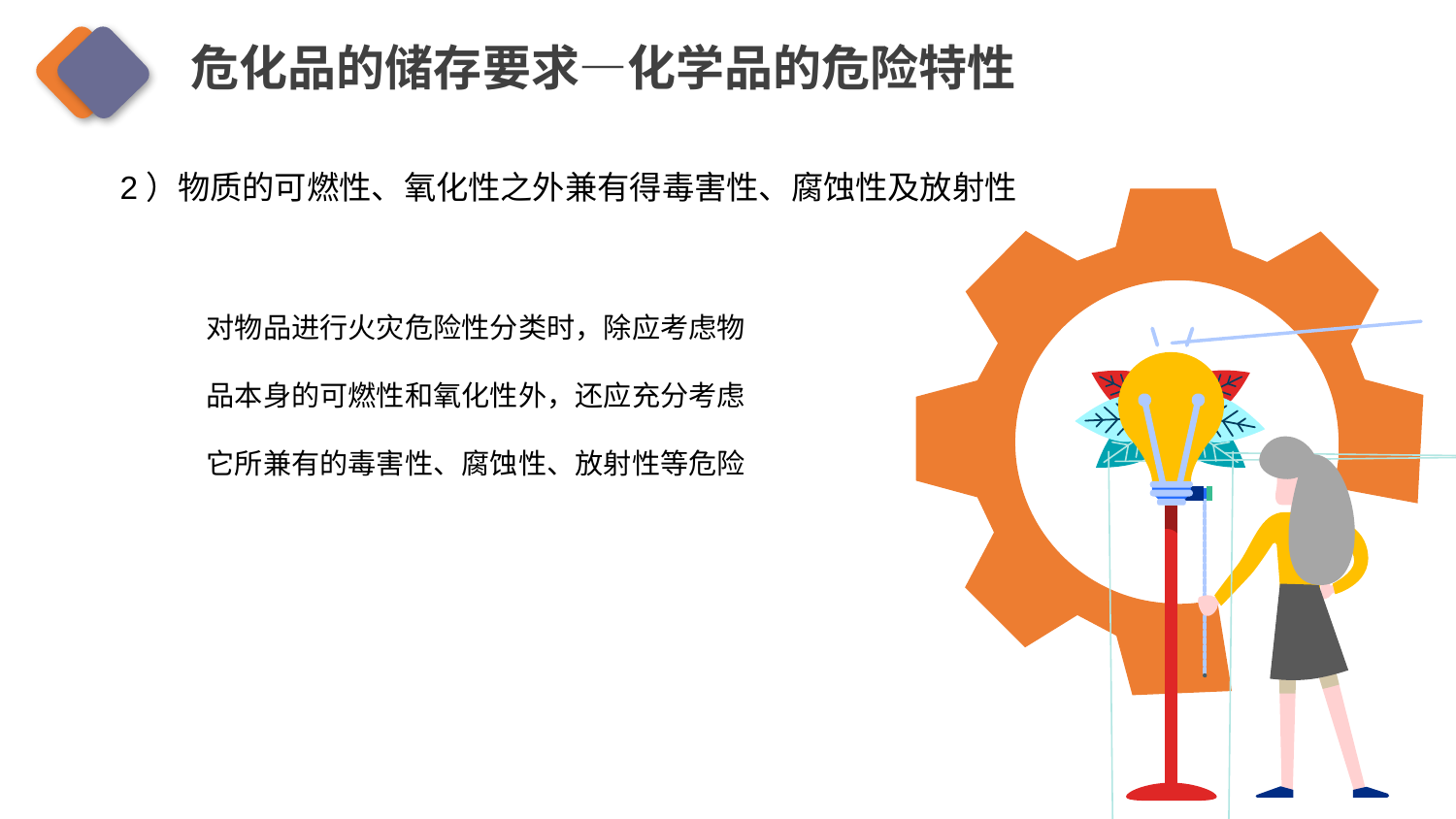

危化品的储存要求—化学品的危险特性
2）物质的可燃性、氧化性之外兼有得毒害性、腐蚀性及放射性

对物品进行火灾危险性分类时，除应考虑物品本身的可燃性和氧化性外，还应充分考虑它所兼有的毒害性、腐蚀性、放射性等危险